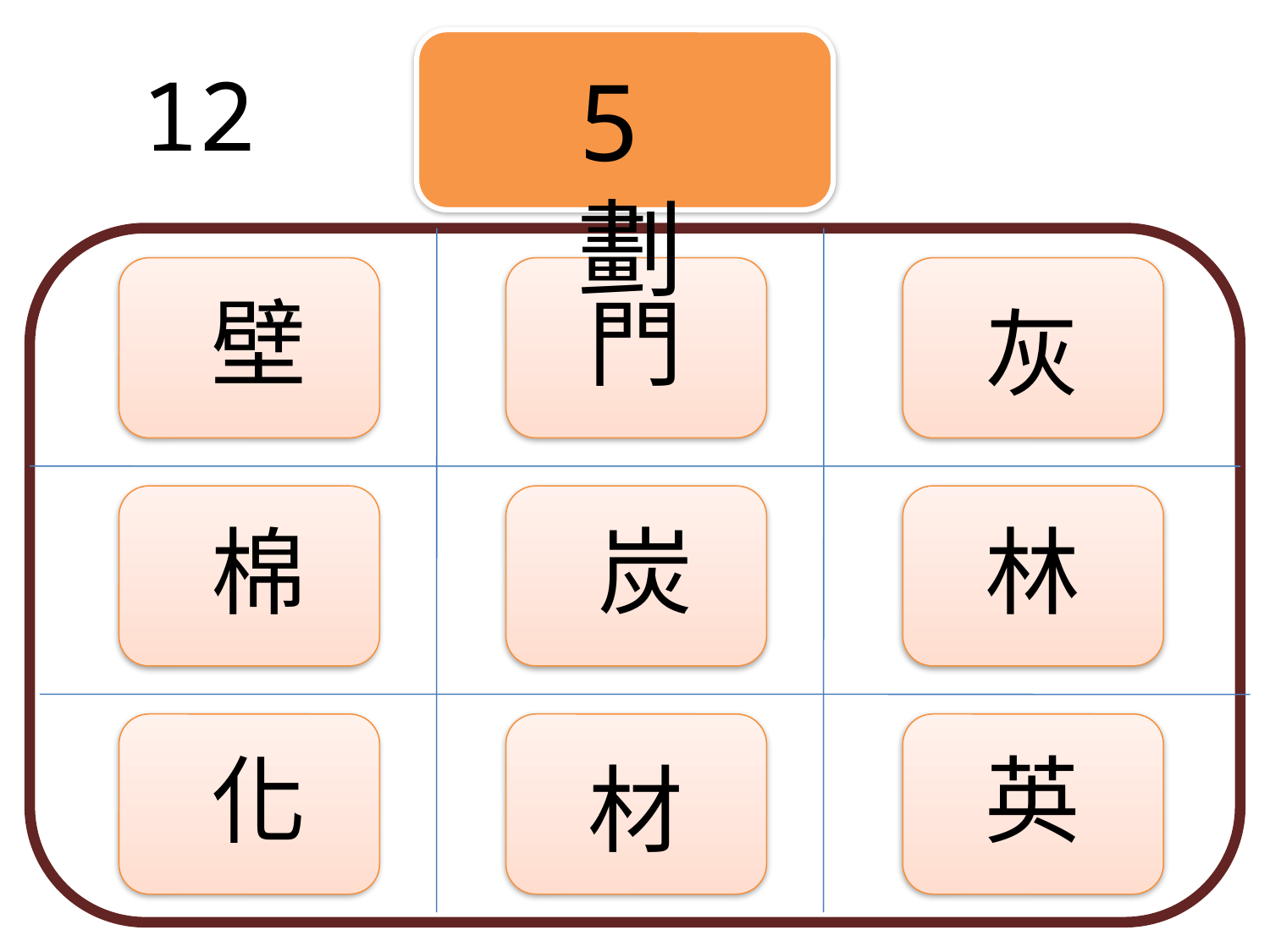

12
5劃

壁
門
灰

棉
炭
林

化
英
材